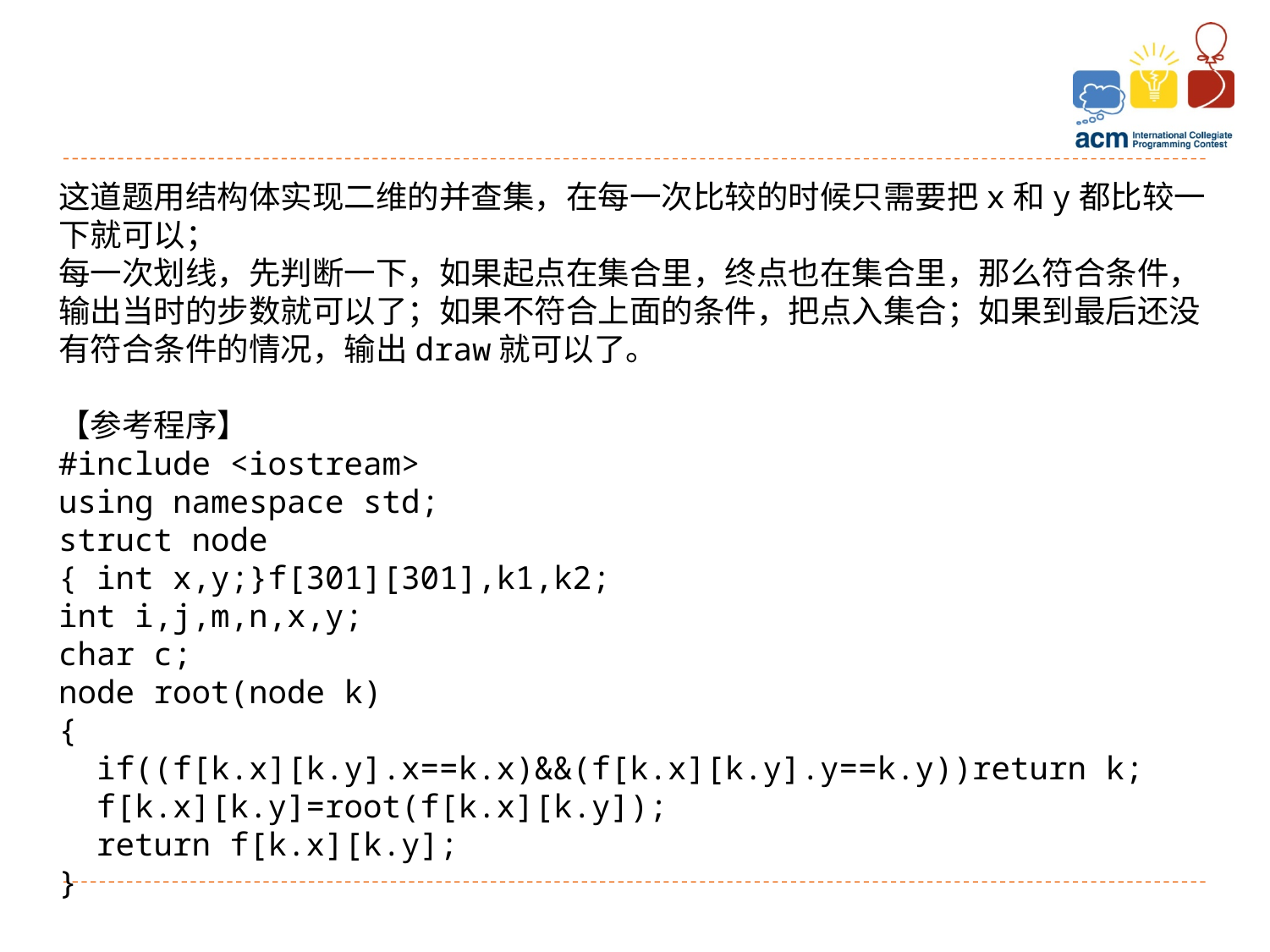

这道题用结构体实现二维的并查集，在每一次比较的时候只需要把x和y都比较一下就可以；
每一次划线，先判断一下，如果起点在集合里，终点也在集合里，那么符合条件，输出当时的步数就可以了；如果不符合上面的条件，把点入集合；如果到最后还没有符合条件的情况，输出draw就可以了。

【参考程序】
#include <iostream>
using namespace std;
struct node
{ int x,y;}f[301][301],k1,k2;
int i,j,m,n,x,y;
char c;
node root(node k)
{
  if((f[k.x][k.y].x==k.x)&&(f[k.x][k.y].y==k.y))return k;
  f[k.x][k.y]=root(f[k.x][k.y]);
  return f[k.x][k.y];
}

20